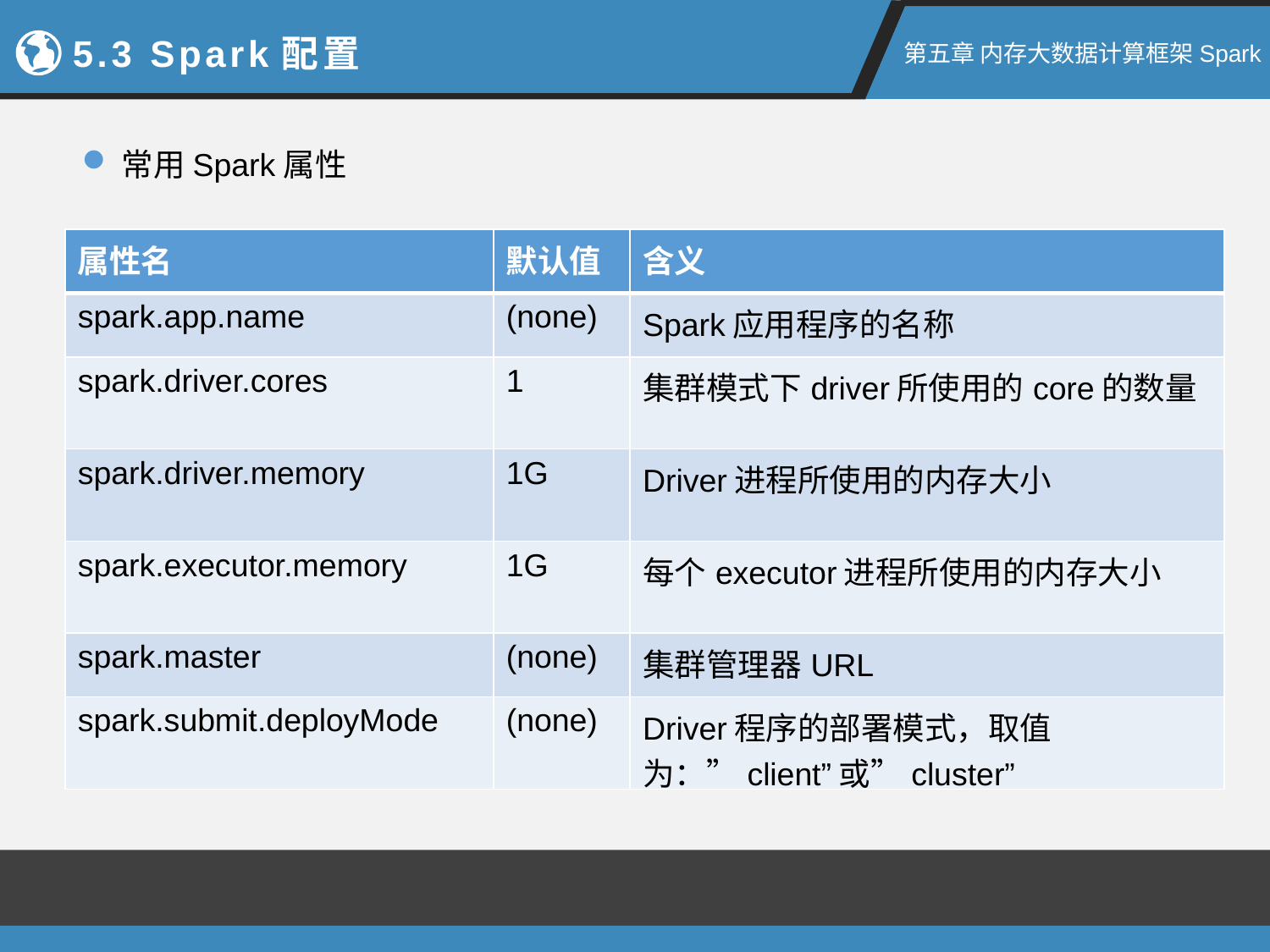

5.3 Spark配置

第五章 内存大数据计算框架Spark
常用Spark属性
| 属性名 | 默认值 | 含义 |
| --- | --- | --- |
| spark.app.name | (none) | Spark应用程序的名称 |
| spark.driver.cores | 1 | 集群模式下driver所使用的core的数量 |
| spark.driver.memory | 1G | Driver进程所使用的内存大小 |
| spark.executor.memory | 1G | 每个executor进程所使用的内存大小 |
| spark.master | (none) | 集群管理器URL |
| spark.submit.deployMode | (none) | Driver程序的部署模式，取值为：”client”或”cluster” |